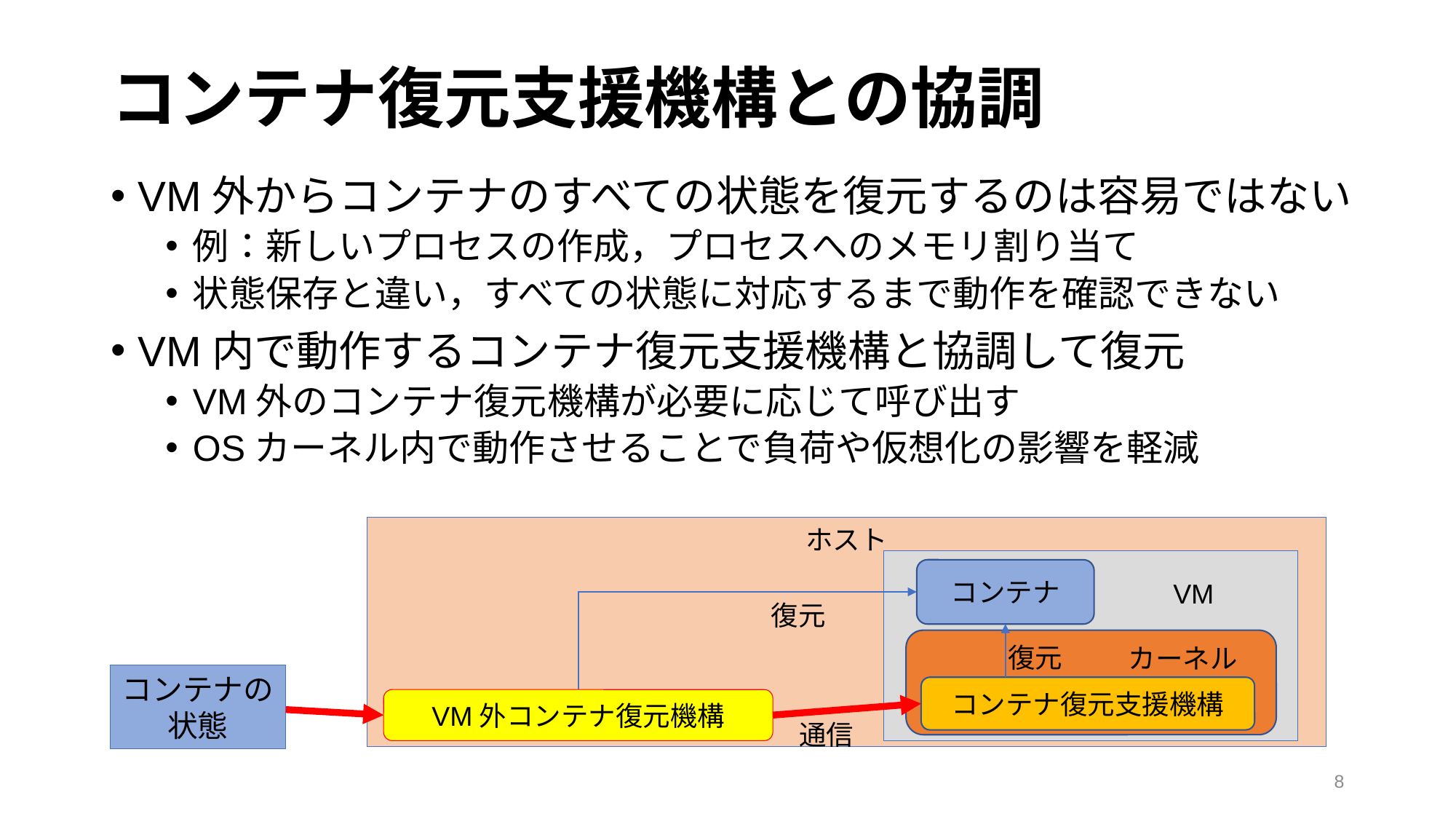

# コンテナ復元支援機構との協調
VM外からコンテナのすべての状態を復元するのは容易ではない
例：新しいプロセスの作成，プロセスへのメモリ割り当て
状態保存と違い，すべての状態に対応するまで動作を確認できない
VM内で動作するコンテナ復元支援機構と協調して復元
VM外のコンテナ復元機構が必要に応じて呼び出す
OSカーネル内で動作させることで負荷や仮想化の影響を軽減

ホスト

コンテナ
VM
復元

復元
カーネル
コンテナの状態
コンテナ復元支援機構
VM外コンテナ復元機構
通信
8